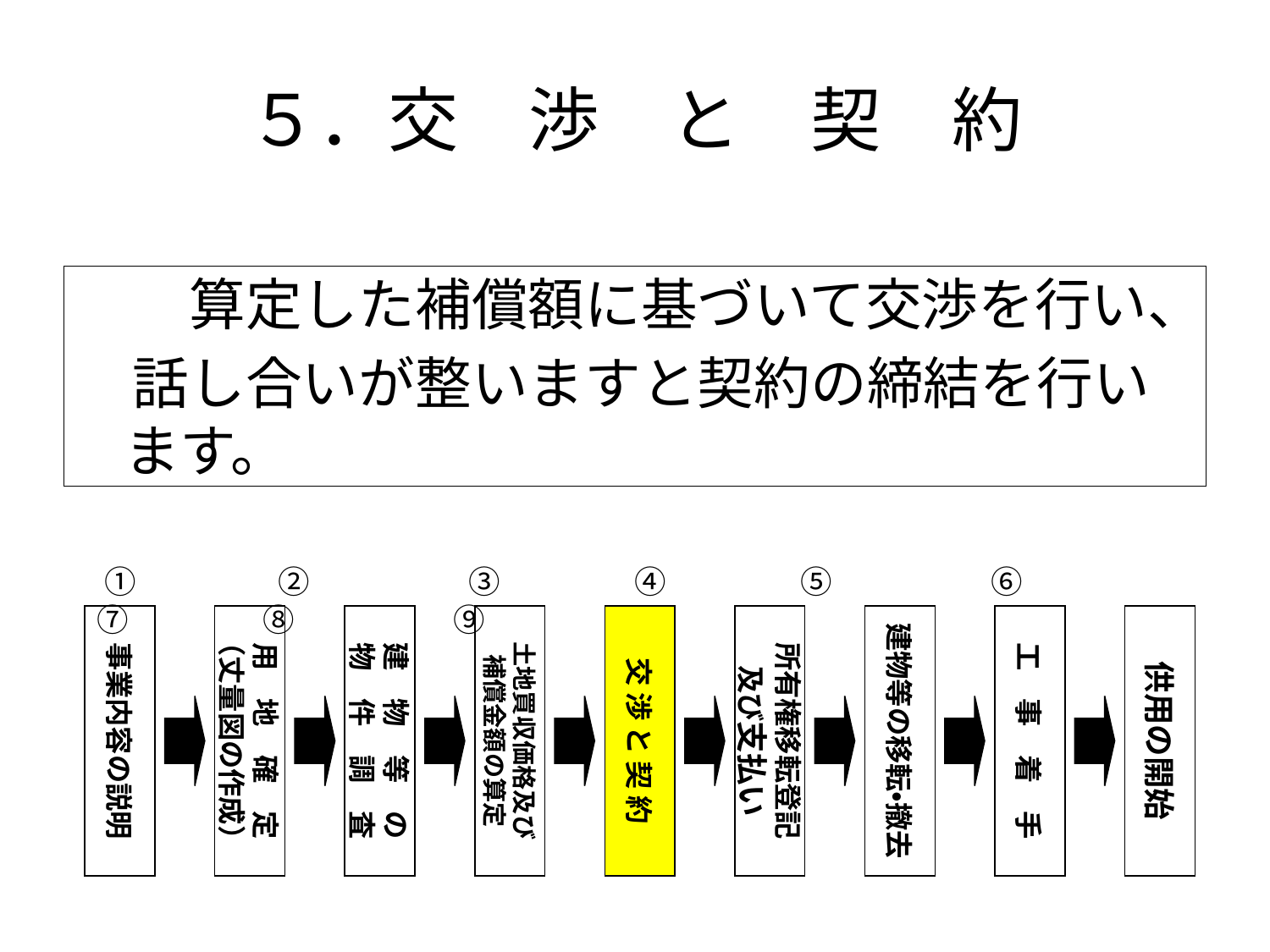

# ５．交　渉　と　契　約
　　算定した補償額に基づいて交渉を行い、
　話し合いが整いますと契約の締結を行います。
 ①　　　　 ②　　　　　③　　　　 ④　　　　 ⑤　　　　　⑥　　　　 ⑦　　　　 ⑧　　　　　⑨
事業内容の説明
用　地　確　定
（丈量図の作成）
建　物　等　の
物　件　調　査
土地買収価格及び
補償金額の算定
交 渉 と 契 約
所有権移転登記
及び支払い
建物等の移転・撤去
工　事　着　手
供用の開始